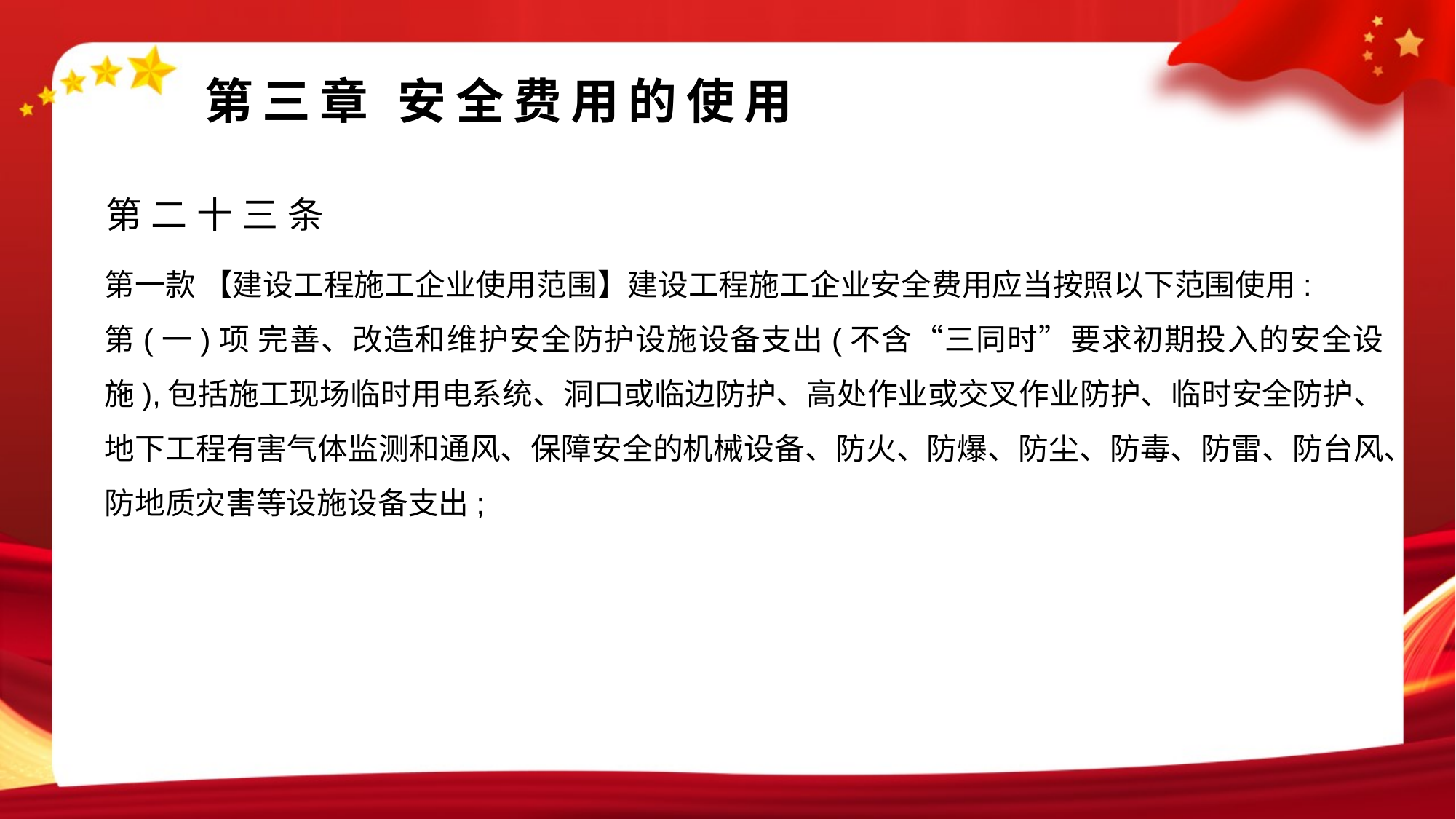

#
第三章 安全费用的使用
第二十三条
第一款 【建设工程施工企业使用范围】建设工程施工企业安全费用应当按照以下范围使用:
第(一)项 完善、改造和维护安全防护设施设备支出(不含“三同时”要求初期投入的安全设施),包括施工现场临时用电系统、洞口或临边防护、高处作业或交叉作业防护、临时安全防护、地下工程有害气体监测和通风、保障安全的机械设备、防火、防爆、防尘、防毒、防雷、防台风、防地质灾害等设施设备支出;